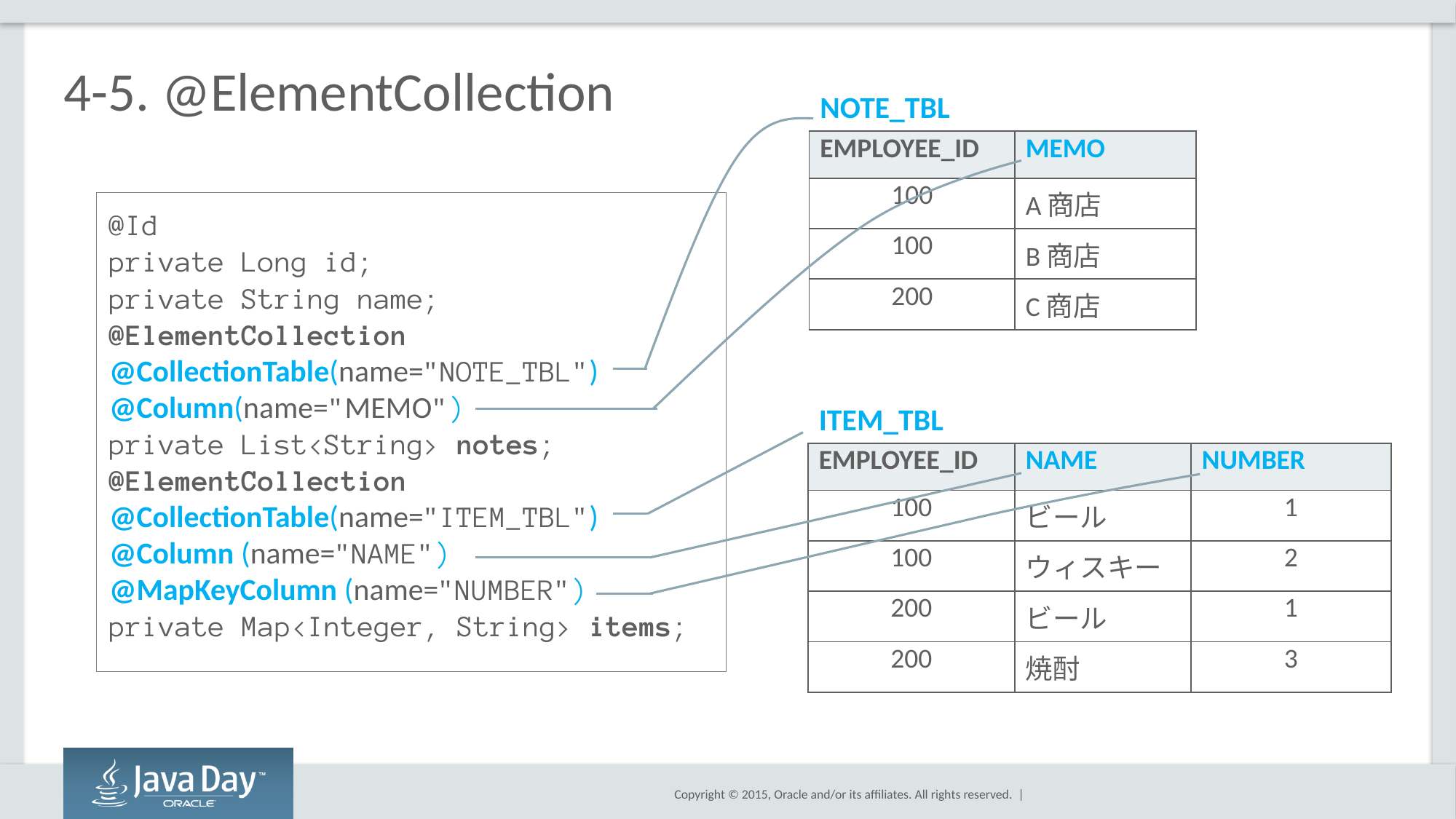

# 4-5. @ElementCollection
| NOTE\_TBL |  |
| --- | --- |
| EMPLOYEE\_ID | MEMO |
| 100 | A商店 |
| 100 | B商店 |
| 200 | C商店 |

@Id
private Long id;
private String name;
@ElementCollection
@CollectionTable(name="NOTE_TBL")
@Column(name="MEMO")
private List<String> notes;
@ElementCollection
@CollectionTable(name="ITEM_TBL")
@Column (name="NAME")
@MapKeyColumn (name="NUMBER")
private Map<Integer, String> items;

| ITEM\_TBL |  |  |
| --- | --- | --- |
| EMPLOYEE\_ID | NAME | NUMBER |
| 100 | ビール | 1 |
| 100 | ウィスキー | 2 |
| 200 | ビール | 1 |
| 200 | 焼酎 | 3 |